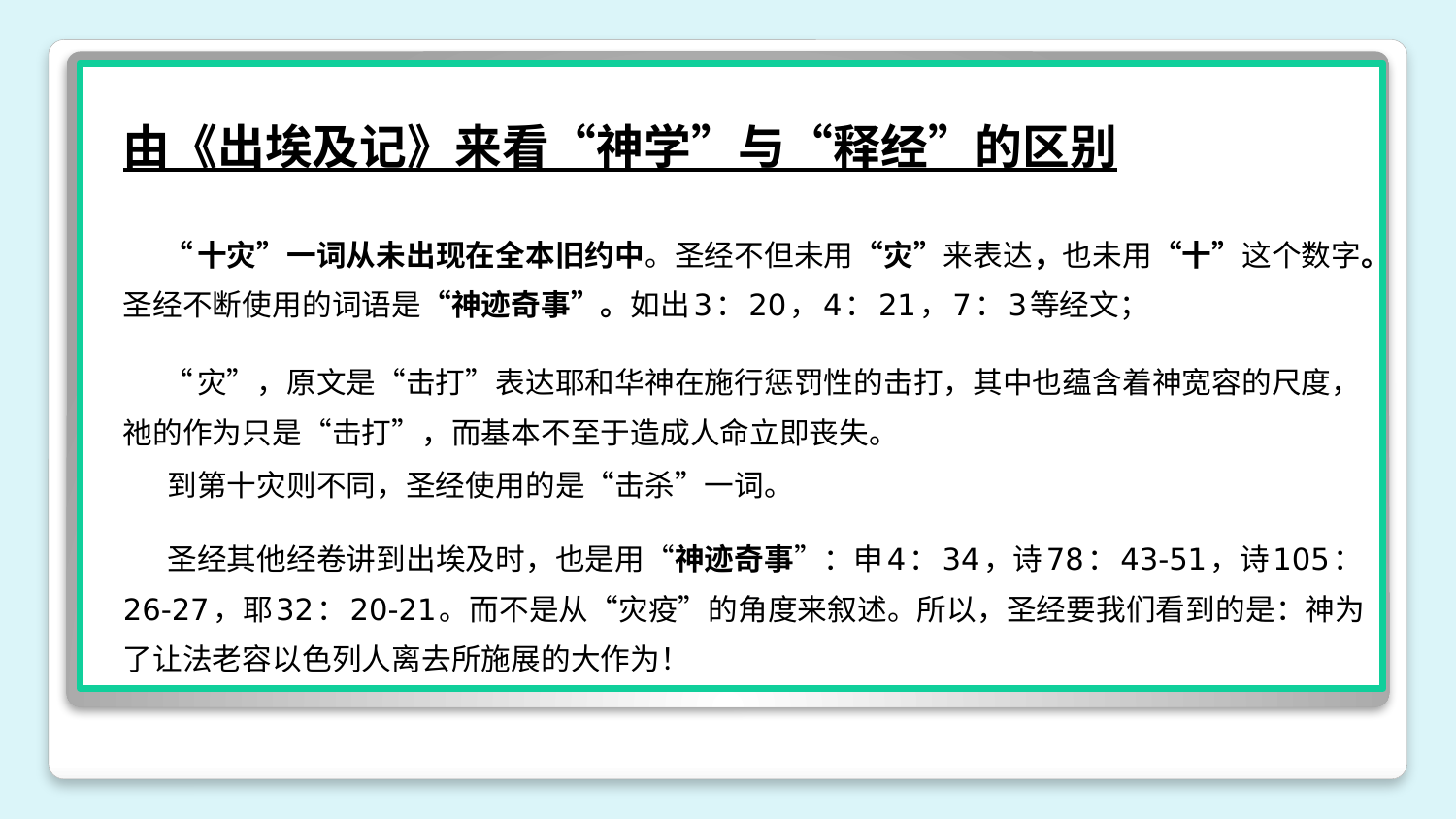

由《出埃及记》来看“神学”与“释经”的区别

      “十灾”一词从未出现在全本旧约中。圣经不但未用“灾”来表达，也未用“十”这个数字。圣经不断使用的词语是“神迹奇事”。如出3：20，4：21，7：3等经文；

      “灾”，原文是“击打”表达耶和华神在施行惩罚性的击打，其中也蕴含着神宽容的尺度，祂的作为只是“击打”，而基本不至于造成人命立即丧失。
      到第十灾则不同，圣经使用的是“击杀”一词。

      圣经其他经卷讲到出埃及时，也是用“神迹奇事”：申4：34，诗78：43-51，诗105：26-27，耶32：20-21。而不是从“灾疫”的角度来叙述。所以，圣经要我们看到的是：神为了让法老容以色列人离去所施展的大作为！